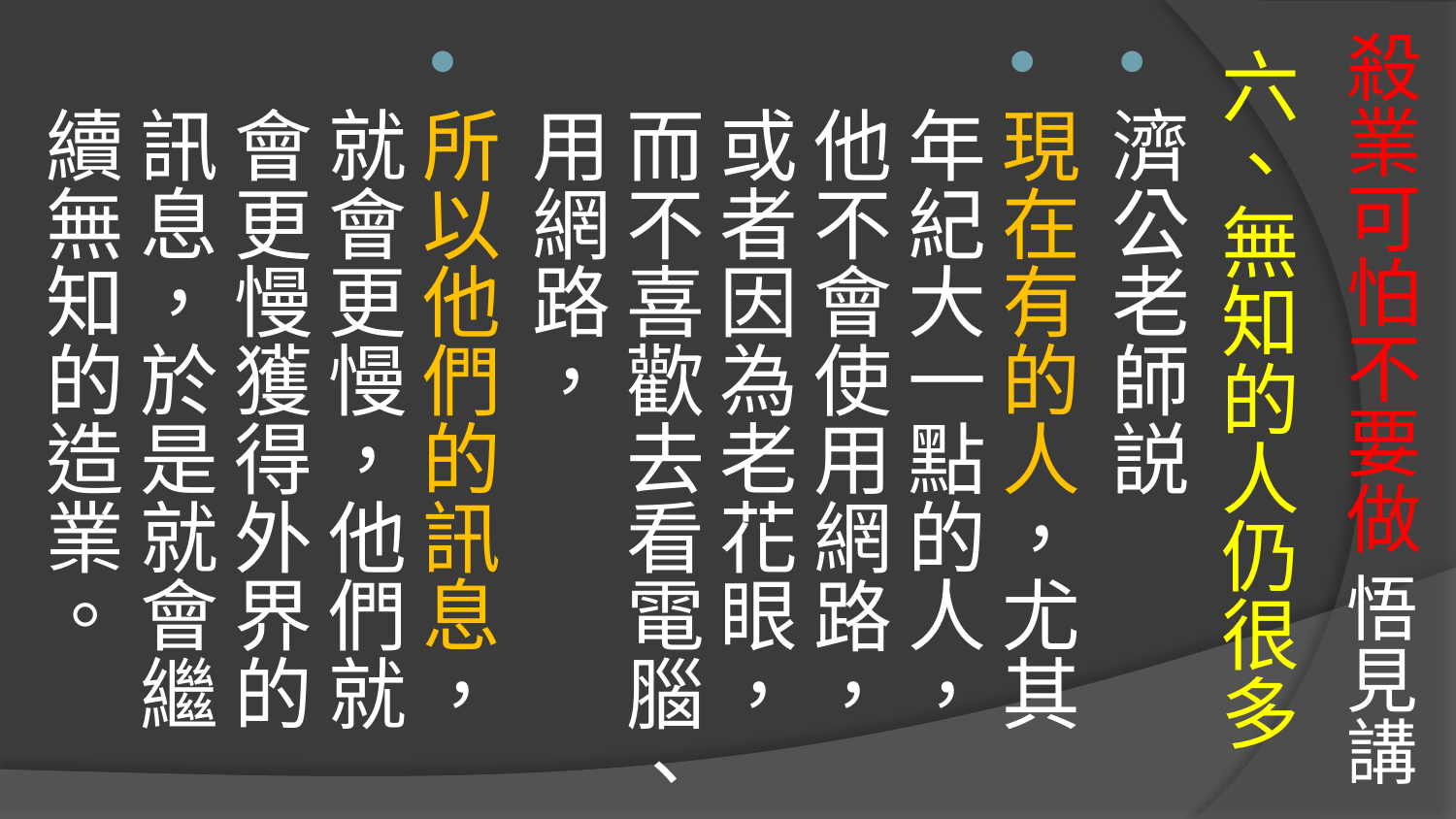

# 殺業可怕不要做 悟見講
六、無知的人仍很多
濟公老師説
現在有的人，尤其年紀大一點的人，他不會使用網路，或者因為老花眼，而不喜歡去看電腦、用網路，
所以他們的訊息，就會更慢，他們就會更慢獲得外界的訊息，於是就會繼續無知的造業。